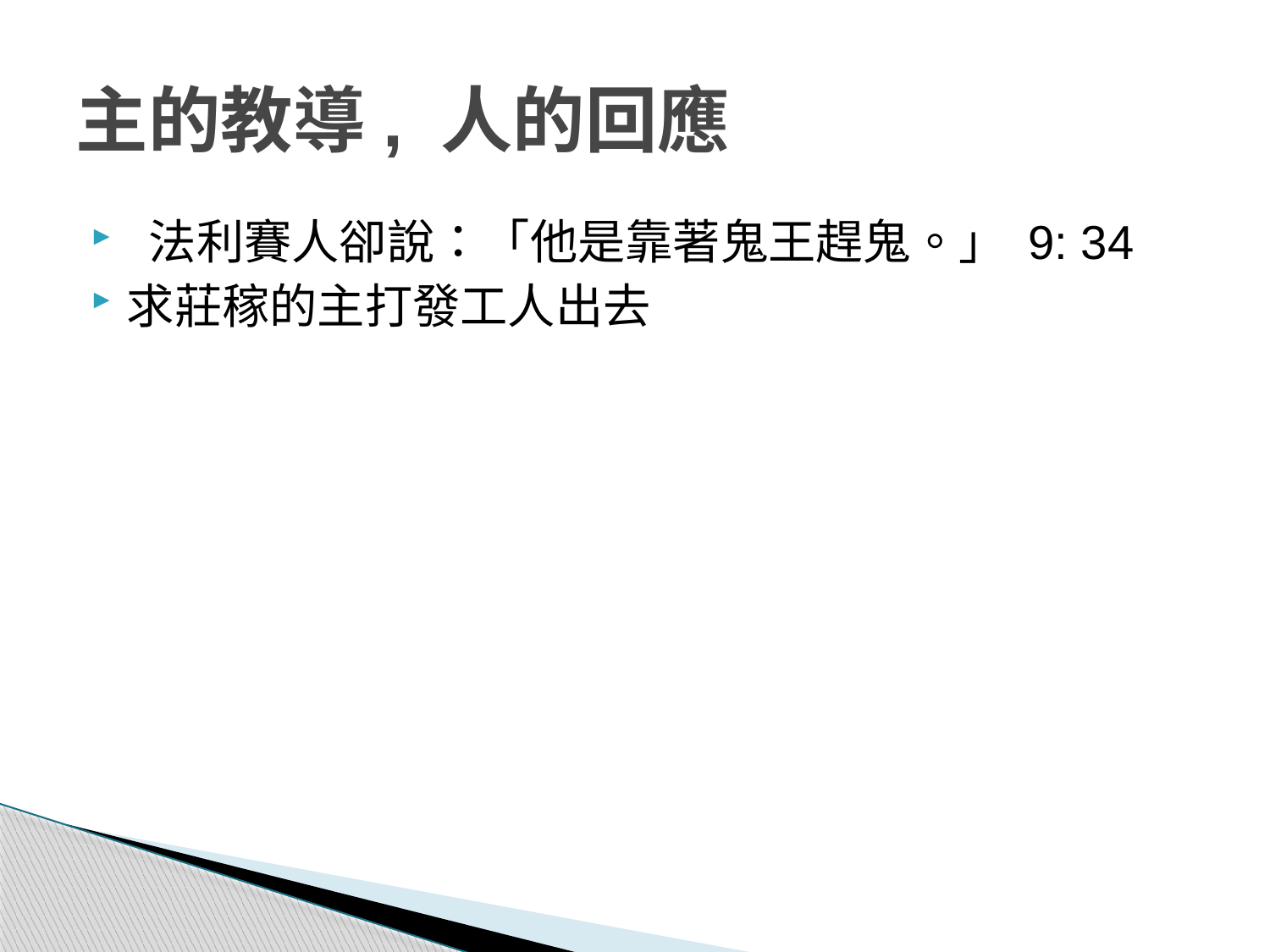

# 主的教導, 人的回應
 法利賽人卻說：「他是靠著鬼王趕鬼。」 9: 34
求莊稼的主打發工人出去